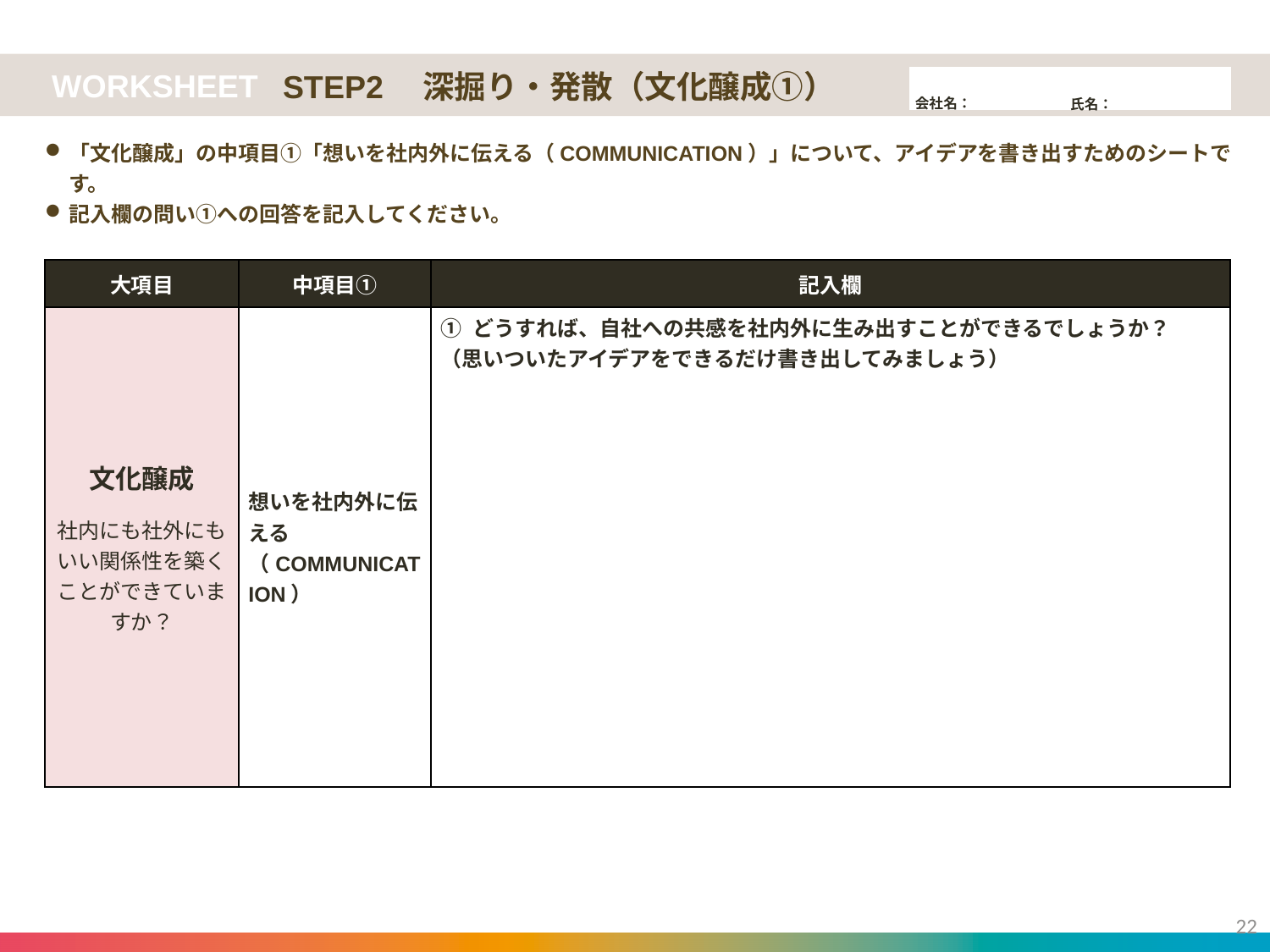

STEP2　深掘り・発散（文化醸成①）
「文化醸成」の中項目①「想いを社内外に伝える（COMMUNICATION）」について、アイデアを書き出すためのシートです。
記入欄の問い①への回答を記入してください。
| 大項目 | 中項目① | 記入欄 |
| --- | --- | --- |
| 文化醸成 社内にも社外にもいい関係性を築くことができていますか？ | 想いを社内外に伝える （COMMUNICATION） | ① どうすれば、自社への共感を社内外に生み出すことができるでしょうか？ （思いついたアイデアをできるだけ書き出してみましょう） |